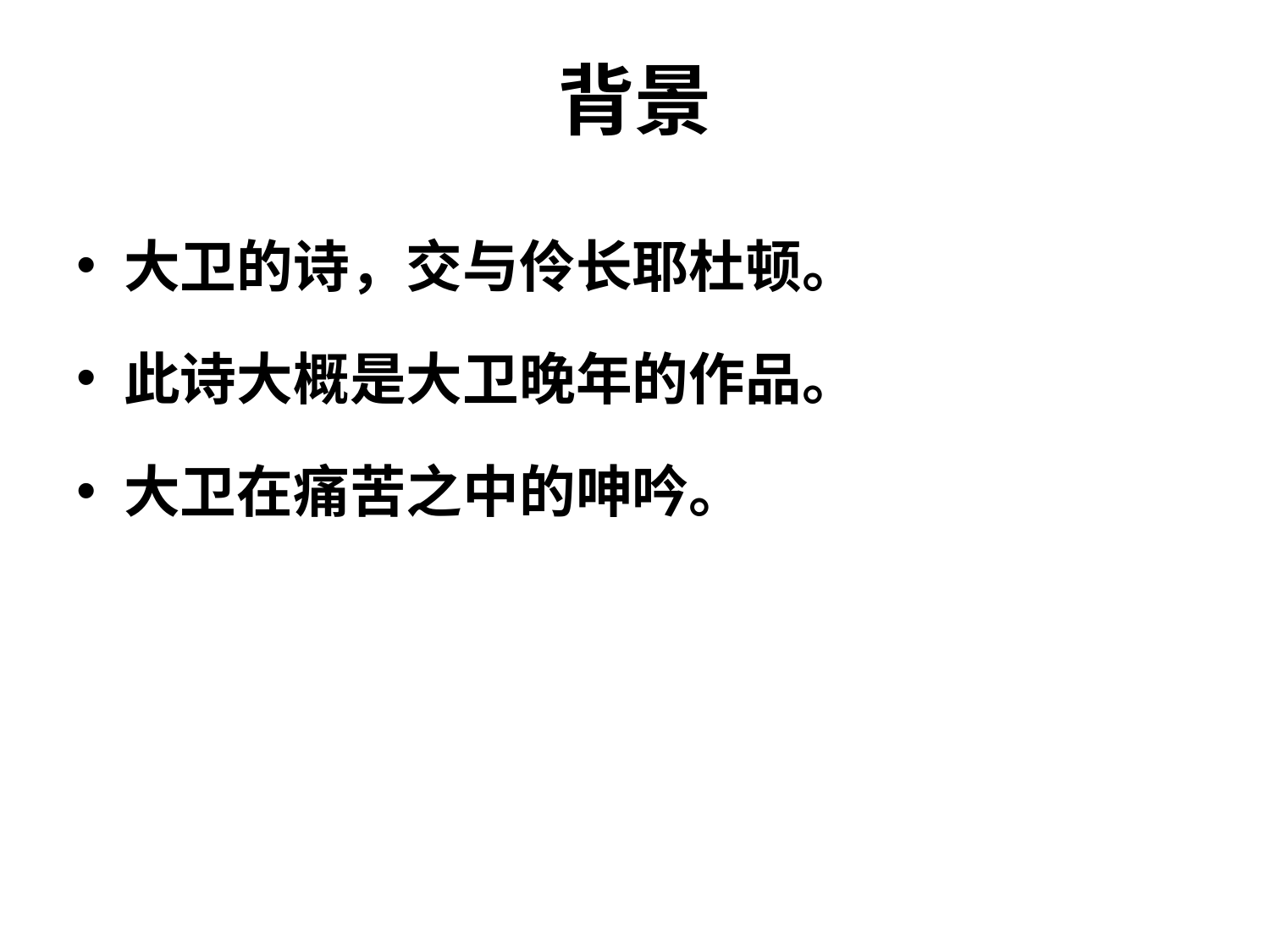

# 背景
大卫的诗，交与伶长耶杜顿。
此诗大概是大卫晚年的作品。
大卫在痛苦之中的呻吟。